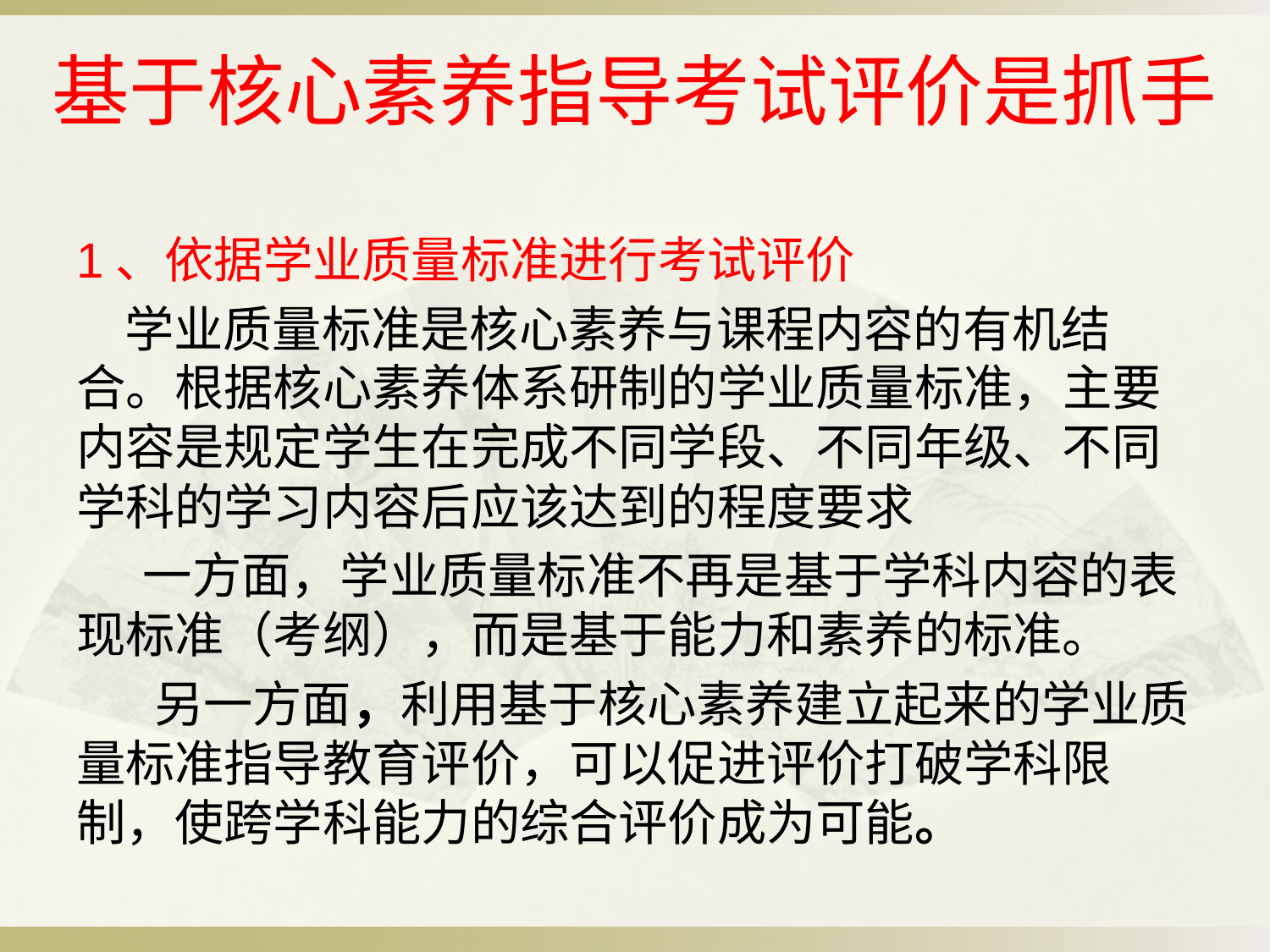

# 基于核心素养指导考试评价是抓手
1、依据学业质量标准进行考试评价
    学业质量标准是核心素养与课程内容的有机结合。根据核心素养体系研制的学业质量标准，主要内容是规定学生在完成不同学段、不同年级、不同学科的学习内容后应该达到的程度要求
     一方面，学业质量标准不再是基于学科内容的表现标准（考纲），而是基于能力和素养的标准。
      另一方面，利用基于核心素养建立起来的学业质量标准指导教育评价，可以促进评价打破学科限制，使跨学科能力的综合评价成为可能。